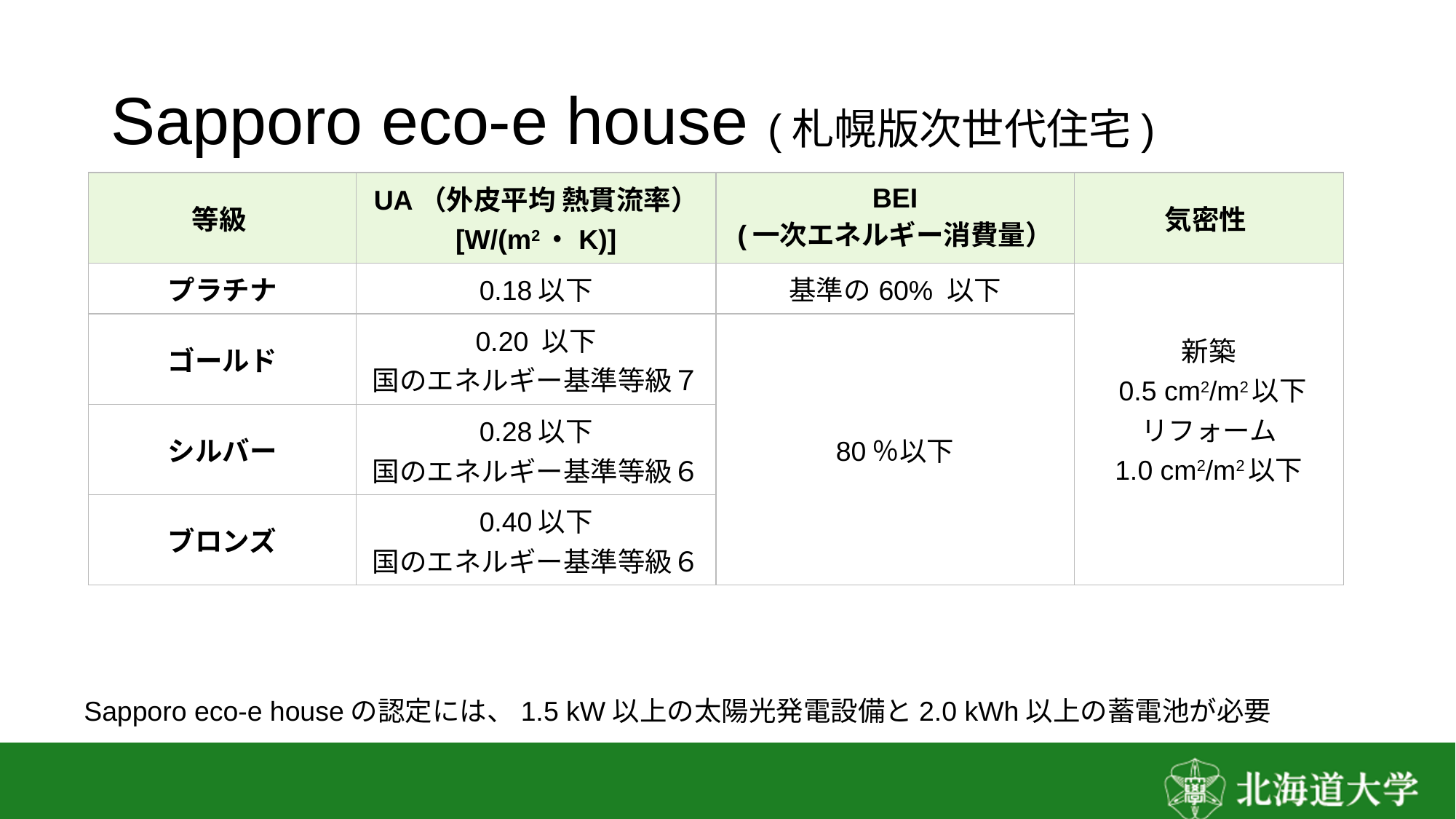

# Sapporo eco-e house (札幌版次世代住宅)
| 等級 | UA（外皮平均 熱貫流率） [W/(m2・K)] | BEI (一次エネルギー消費量） | 気密性 |
| --- | --- | --- | --- |
| プラチナ | 0.18以下 | 基準の60% 以下 | 新築 0.5 cm2/m2以下 リフォーム 1.0 cm2/m2以下 |
| ゴールド | 0.20 以下 国のエネルギー基準等級７ | 80％以下 |  |
| シルバー | 0.28以下 国のエネルギー基準等級６ |  |  |
| ブロンズ | 0.40以下 国のエネルギー基準等級６ |  |  |
Sapporo eco-e houseの認定には、1.5 kW以上の太陽光発電設備と2.0 kWh以上の蓄電池が必要